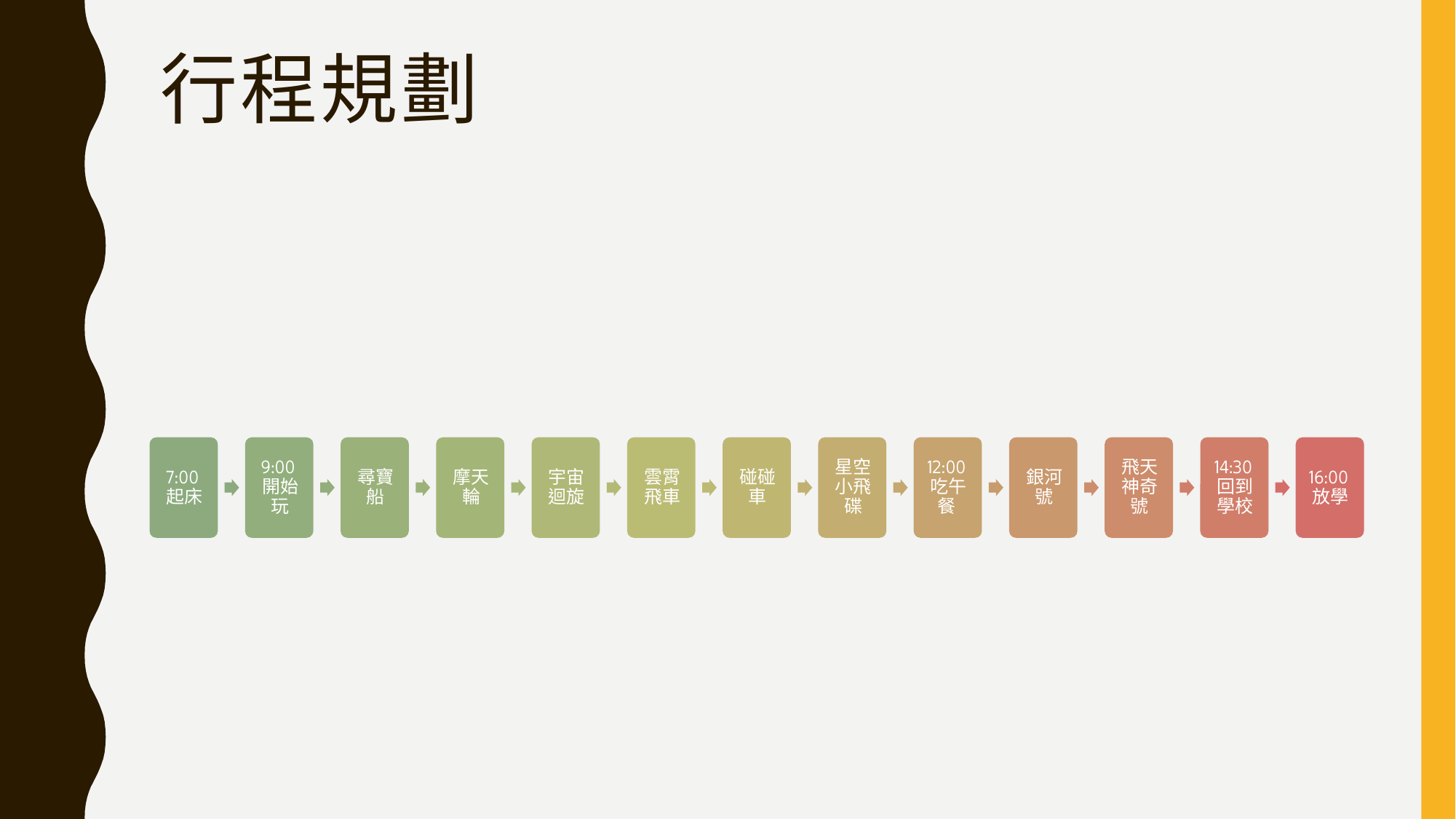

# 行程規劃
7:00起床

9:00開始玩

尋寶船

摩天輪

宇宙迴旋

雲霄飛車

碰碰車

星空小飛碟

12:00吃午餐

銀河號

飛天神奇號

14:30回到學校

16:00放學